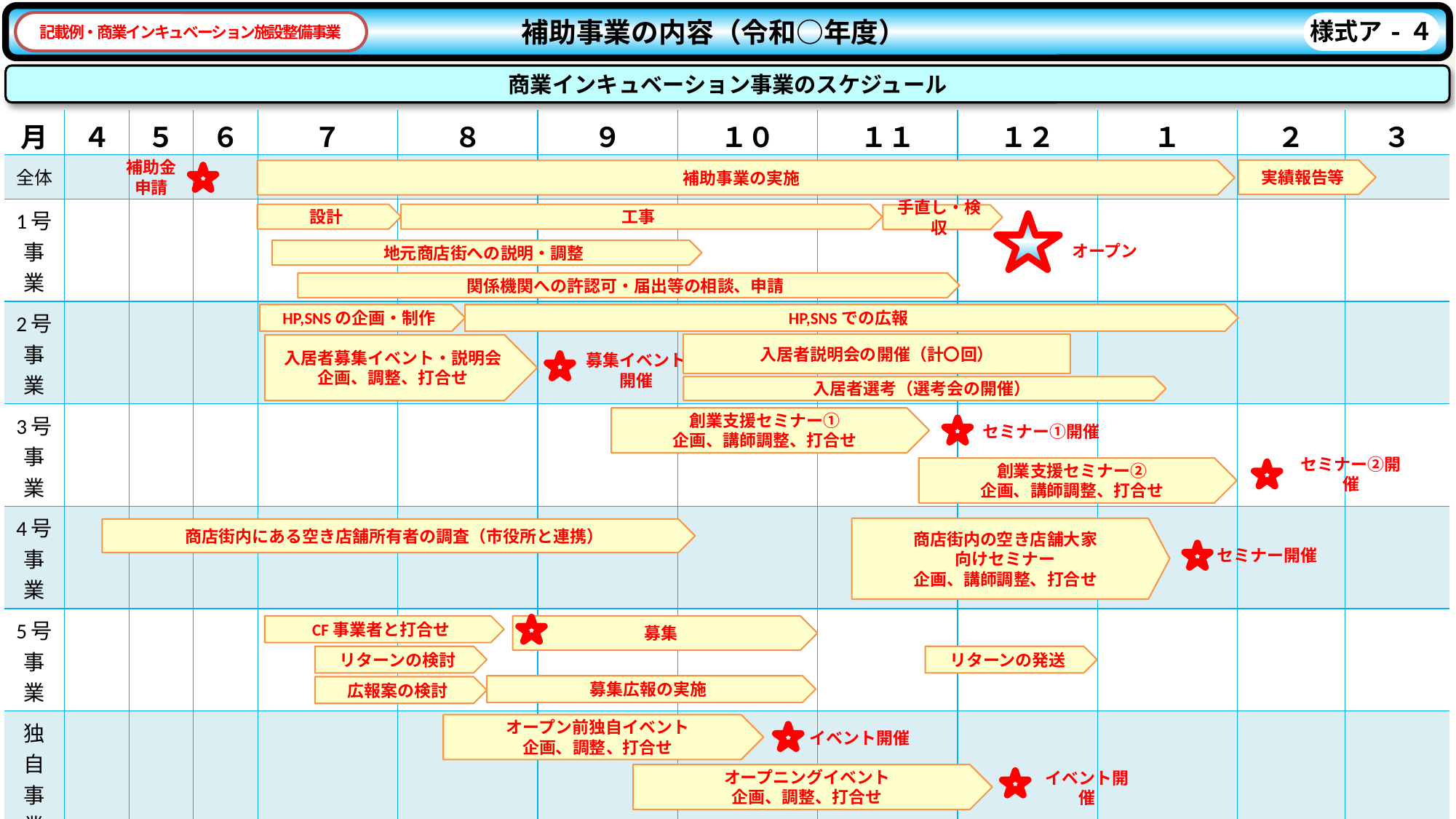

補助事業の内容（令和○年度）
記載例・商業インキュベーション施設整備事業
様式ア-４
商業インキュベーション事業のスケジュール
| 月 | ４ | ５ | ６ | ７ | ８ | ９ | １０ | １１ | １２ | １ | ２ | ３ |
| --- | --- | --- | --- | --- | --- | --- | --- | --- | --- | --- | --- | --- |
| 全体 |  |  |  |  |  |  |  |  |  |  |  |  |
| 1号事業 |  |  |  |  |  |  |  |  |  |  |  |  |
| 2号事業 |  |  |  |  |  |  |  |  |  |  |  |  |
| 3号事業 |  |  |  |  |  |  |  |  |  |  |  |  |
| 4号事業 |  |  |  |  |  |  |  |  |  |  |  |  |
| 5号事業 |  |  |  |  |  |  |  |  |  |  |  |  |
| 独自事業 |  |  |  |  |  |  |  |  |  |  |  |  |
補助金
申請
実績報告等
補助事業の実施

設計
工事
手直し・検収

オープン
地元商店街への説明・調整
関係機関への許認可・届出等の相談、申請
HP,SNSの企画・制作
HP,SNSでの広報
入居者説明会の開催（計〇回）
入居者募集イベント・説明会
企画、調整、打合せ
募集イベント
開催

入居者選考（選考会の開催）
セミナー①開催
創業支援セミナー①
企画、講師調整、打合せ

セミナー②開催
創業支援セミナー②
企画、講師調整、打合せ

商店街内の空き店舗大家
向けセミナー
企画、講師調整、打合せ
商店街内にある空き店舗所有者の調査（市役所と連携）
セミナー開催

CF事業者と打合せ
募集

リターンの検討
リターンの発送
募集広報の実施
広報案の検討
オープン前独自イベント
企画、調整、打合せ
イベント開催

オープニングイベント
企画、調整、打合せ
イベント開催